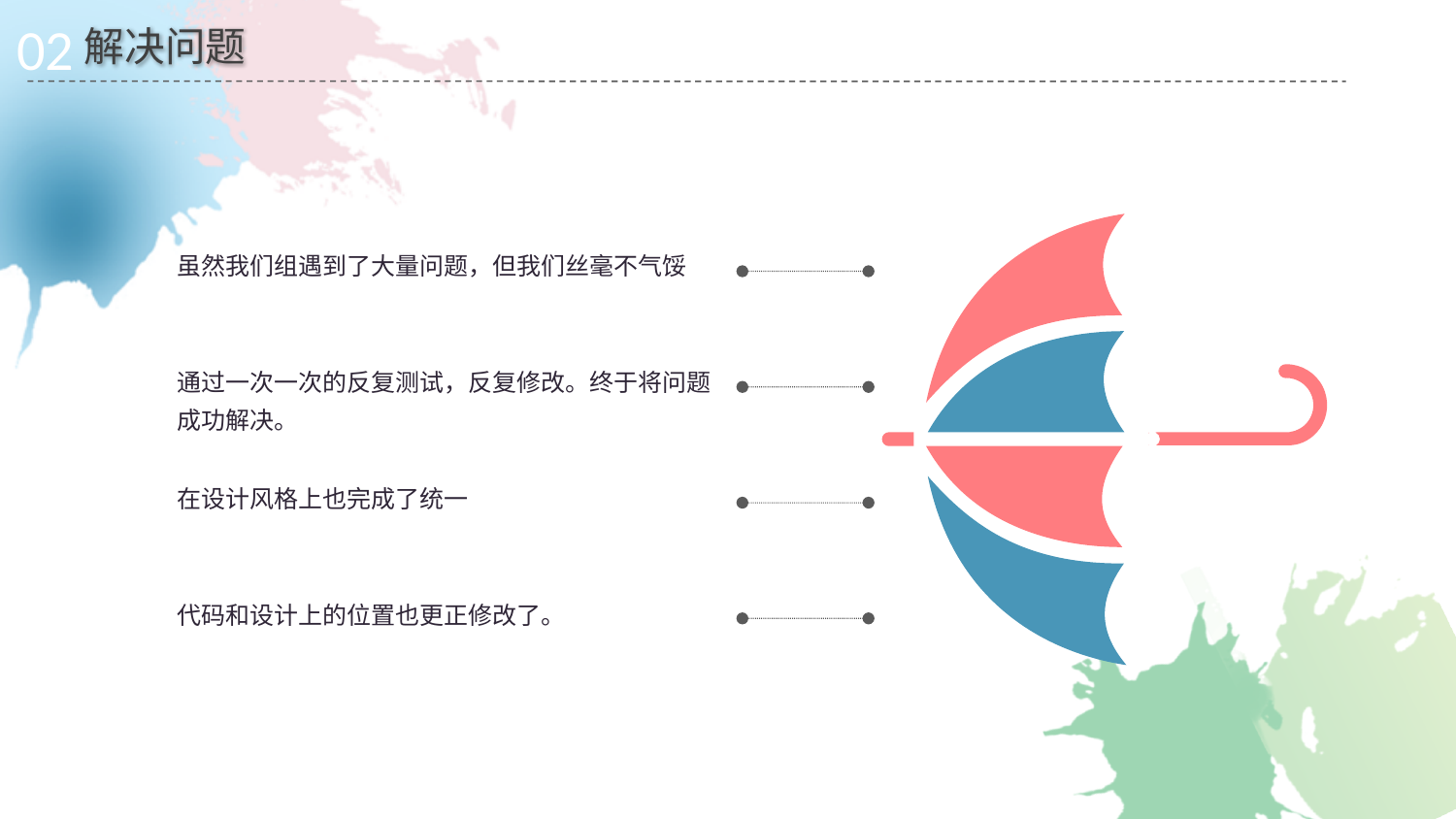

02
解决问题

虽然我们组遇到了大量问题，但我们丝毫不气馁
通过一次一次的反复测试，反复修改。终于将问题成功解决。
在设计风格上也完成了统一
代码和设计上的位置也更正修改了。